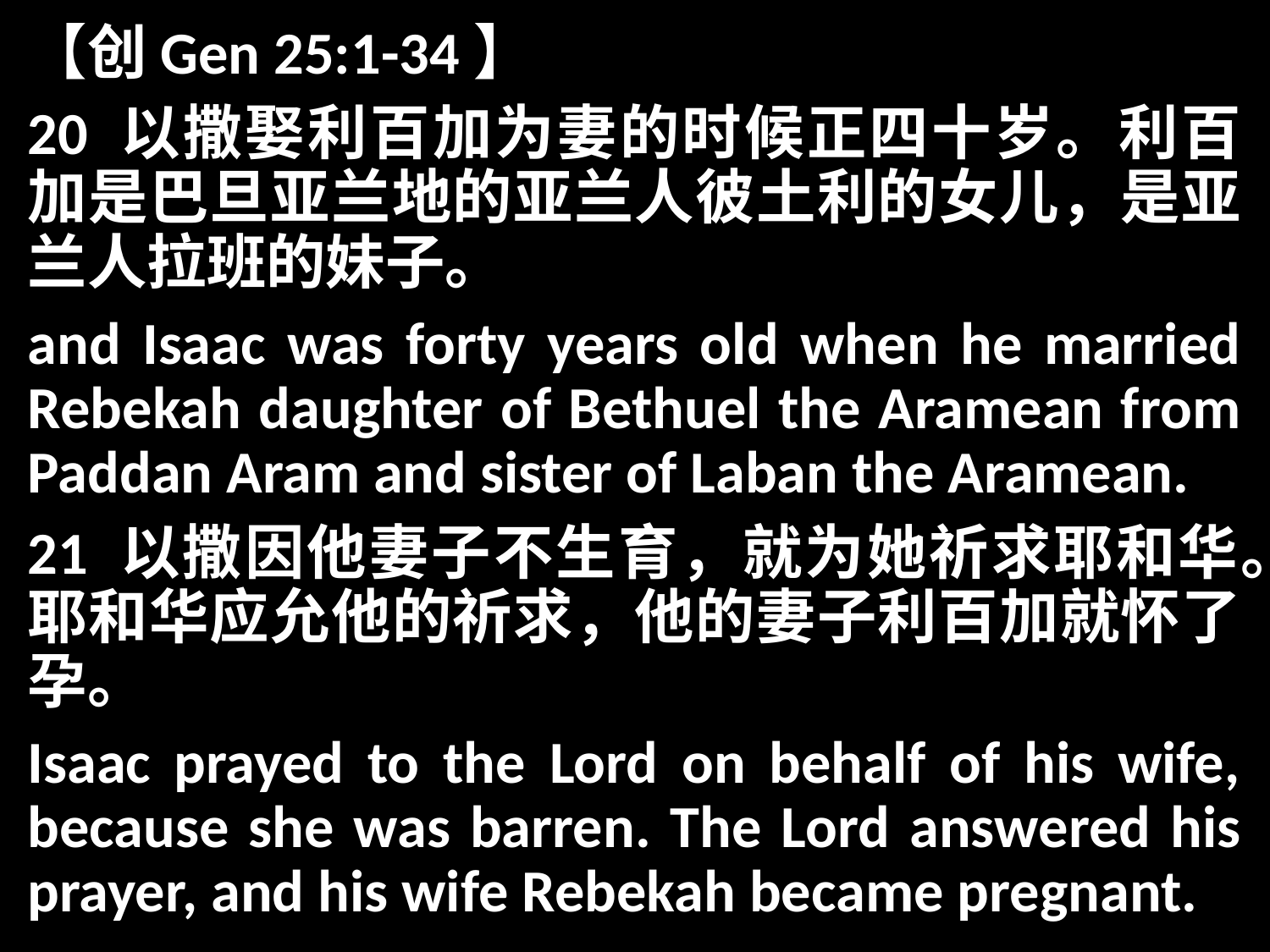

【创Gen 25:1-34】
20 以撒娶利百加为妻的时候正四十岁。利百加是巴旦亚兰地的亚兰人彼土利的女儿，是亚兰人拉班的妹子。
and Isaac was forty years old when he married Rebekah daughter of Bethuel the Aramean from Paddan Aram and sister of Laban the Aramean.
21 以撒因他妻子不生育，就为她祈求耶和华。耶和华应允他的祈求，他的妻子利百加就怀了孕。
Isaac prayed to the Lord on behalf of his wife, because she was barren. The Lord answered his prayer, and his wife Rebekah became pregnant.